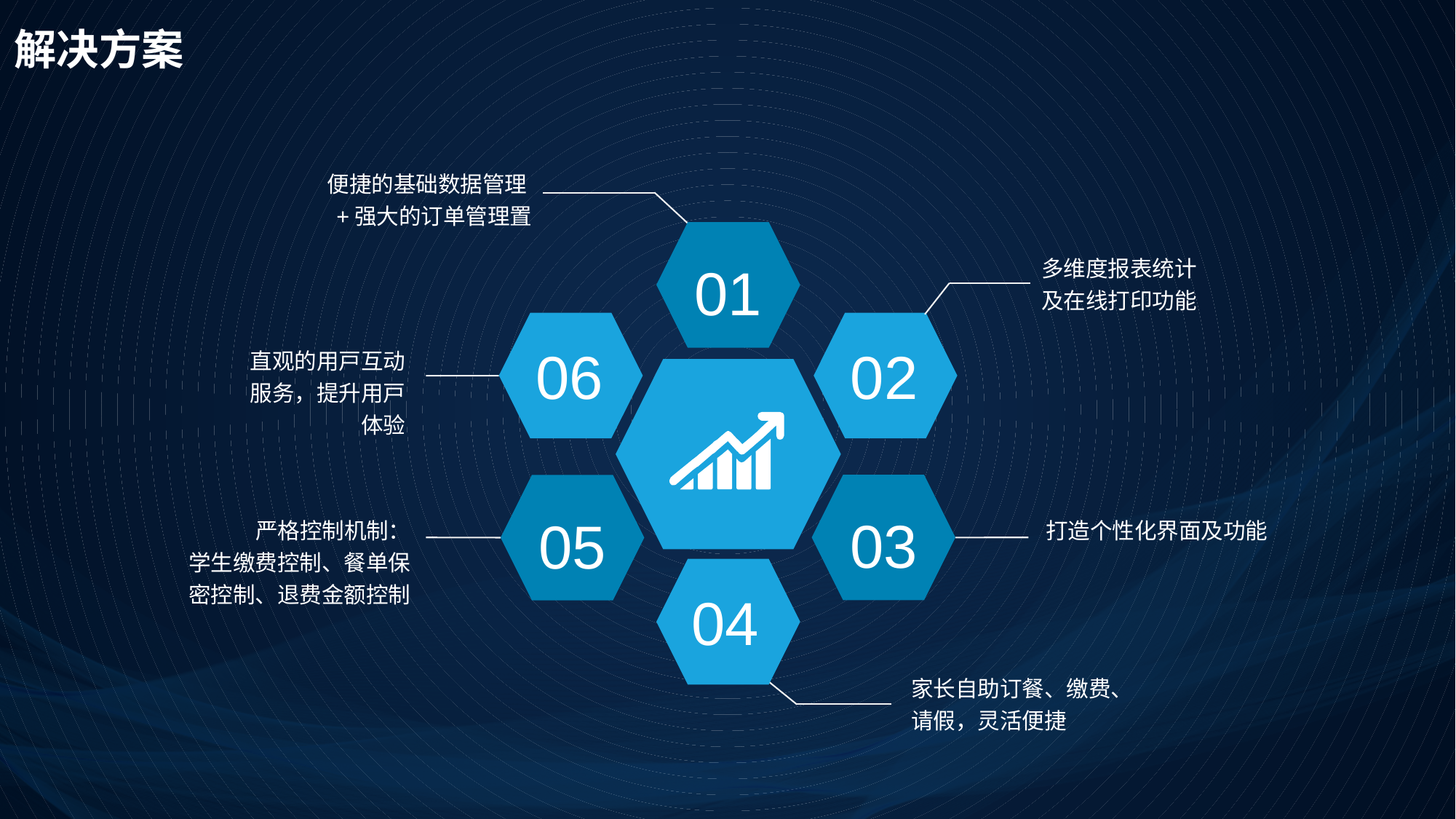

解决方案
便捷的基础数据管理+强大的订单管理置

01
多维度报表统计
及在线打印功能

06

02
直观的用戸互动服务，提升用戸体验

03

05
严格控制机制：
学生缴费控制、餐单保密控制、退费金额控制
打造个性化界面及功能

04
家长自助订餐、缴费、请假，灵活便捷